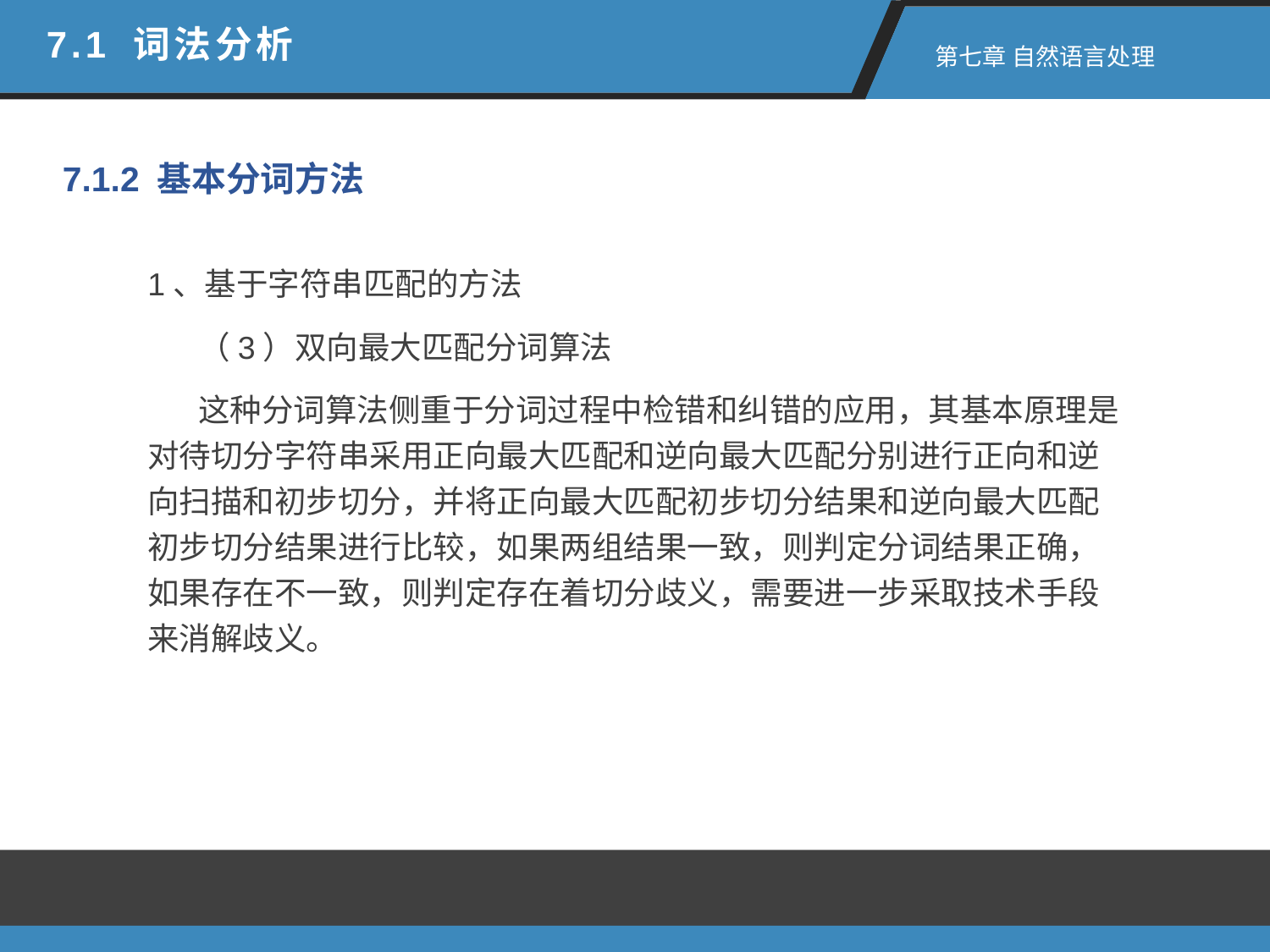

7.1 词法分析
  第七章 自然语言处理
7.1.2 基本分词方法

1、基于字符串匹配的方法
      （3）双向最大匹配分词算法
      这种分词算法侧重于分词过程中检错和纠错的应用，其基本原理是对待切分字符串采用正向最大匹配和逆向最大匹配分别进行正向和逆向扫描和初步切分，并将正向最大匹配初步切分结果和逆向最大匹配初步切分结果进行比较，如果两组结果一致，则判定分词结果正确，如果存在不一致，则判定存在着切分歧义，需要进一步采取技术手段来消解歧义。